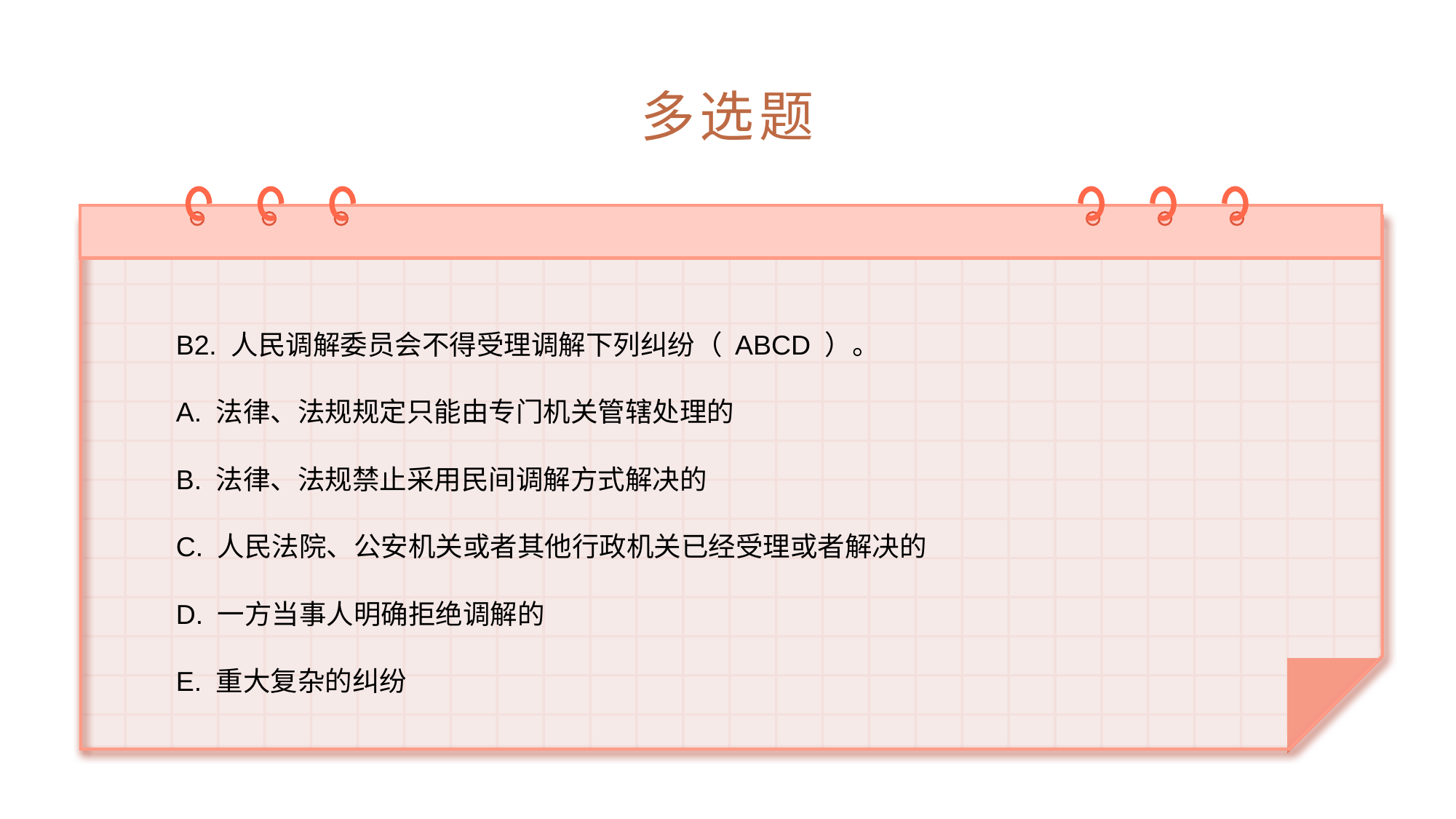

# 多选题

B2. 人民调解委员会不得受理调解下列纠纷（ ABCD ）。
A. 法律、法规规定只能由专门机关管辖处理的
B. 法律、法规禁止采用民间调解方式解决的
C. 人民法院、公安机关或者其他行政机关已经受理或者解决的
D. 一方当事人明确拒绝调解的
E. 重大复杂的纠纷